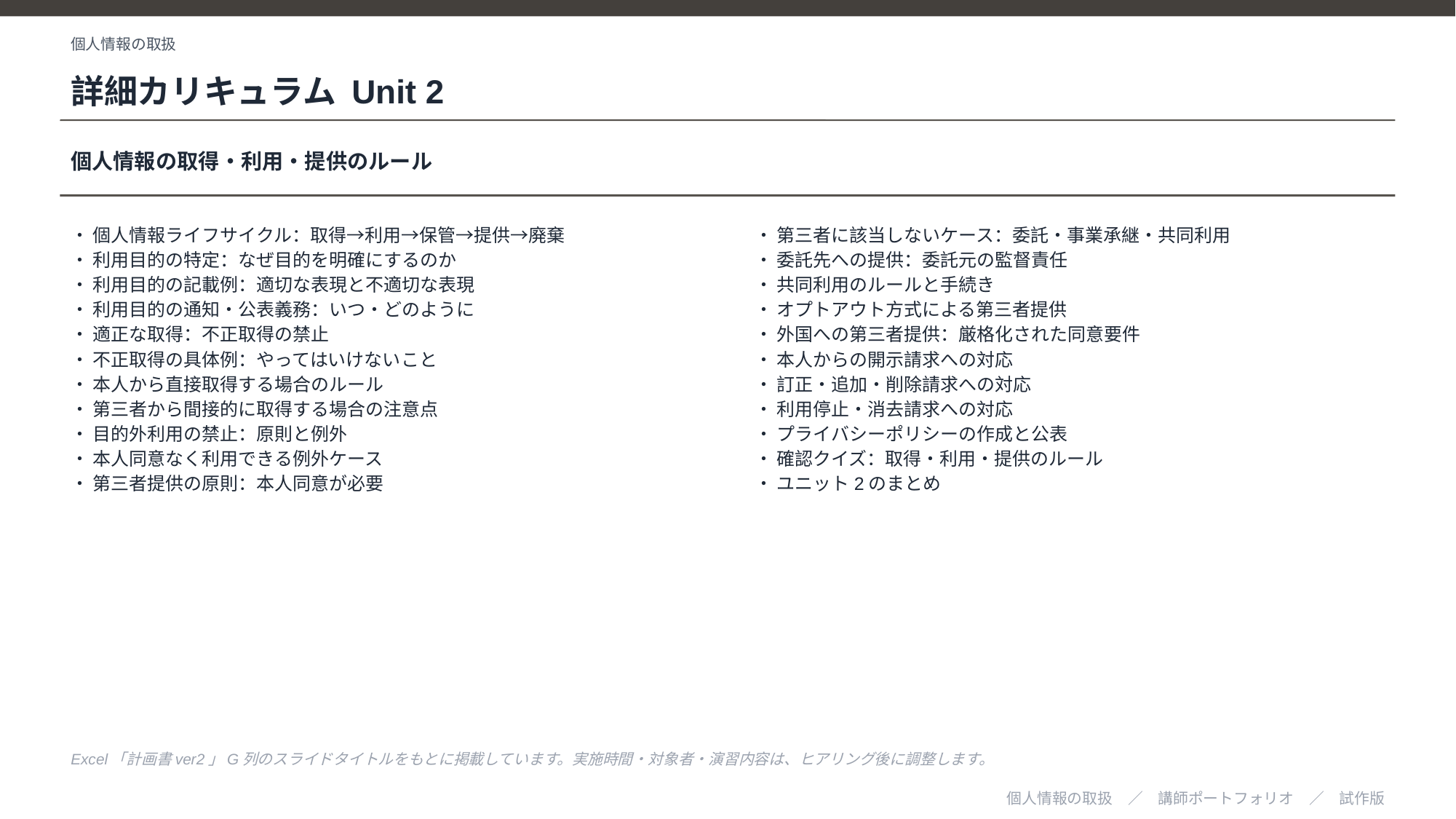

個人情報の取扱
詳細カリキュラム Unit 2

個人情報の取得・利用・提供のルール

・ 個人情報ライフサイクル：取得→利用→保管→提供→廃棄
・ 利用目的の特定：なぜ目的を明確にするのか
・ 利用目的の記載例：適切な表現と不適切な表現
・ 利用目的の通知・公表義務：いつ・どのように
・ 適正な取得：不正取得の禁止
・ 不正取得の具体例：やってはいけないこと
・ 本人から直接取得する場合のルール
・ 第三者から間接的に取得する場合の注意点
・ 目的外利用の禁止：原則と例外
・ 本人同意なく利用できる例外ケース
・ 第三者提供の原則：本人同意が必要
・ 第三者に該当しないケース：委託・事業承継・共同利用
・ 委託先への提供：委託元の監督責任
・ 共同利用のルールと手続き
・ オプトアウト方式による第三者提供
・ 外国への第三者提供：厳格化された同意要件
・ 本人からの開示請求への対応
・ 訂正・追加・削除請求への対応
・ 利用停止・消去請求への対応
・ プライバシーポリシーの作成と公表
・ 確認クイズ：取得・利用・提供のルール
・ ユニット2のまとめ
Excel「計画書ver2」G列のスライドタイトルをもとに掲載しています。実施時間・対象者・演習内容は、ヒアリング後に調整します。
個人情報の取扱　／　講師ポートフォリオ　／　試作版